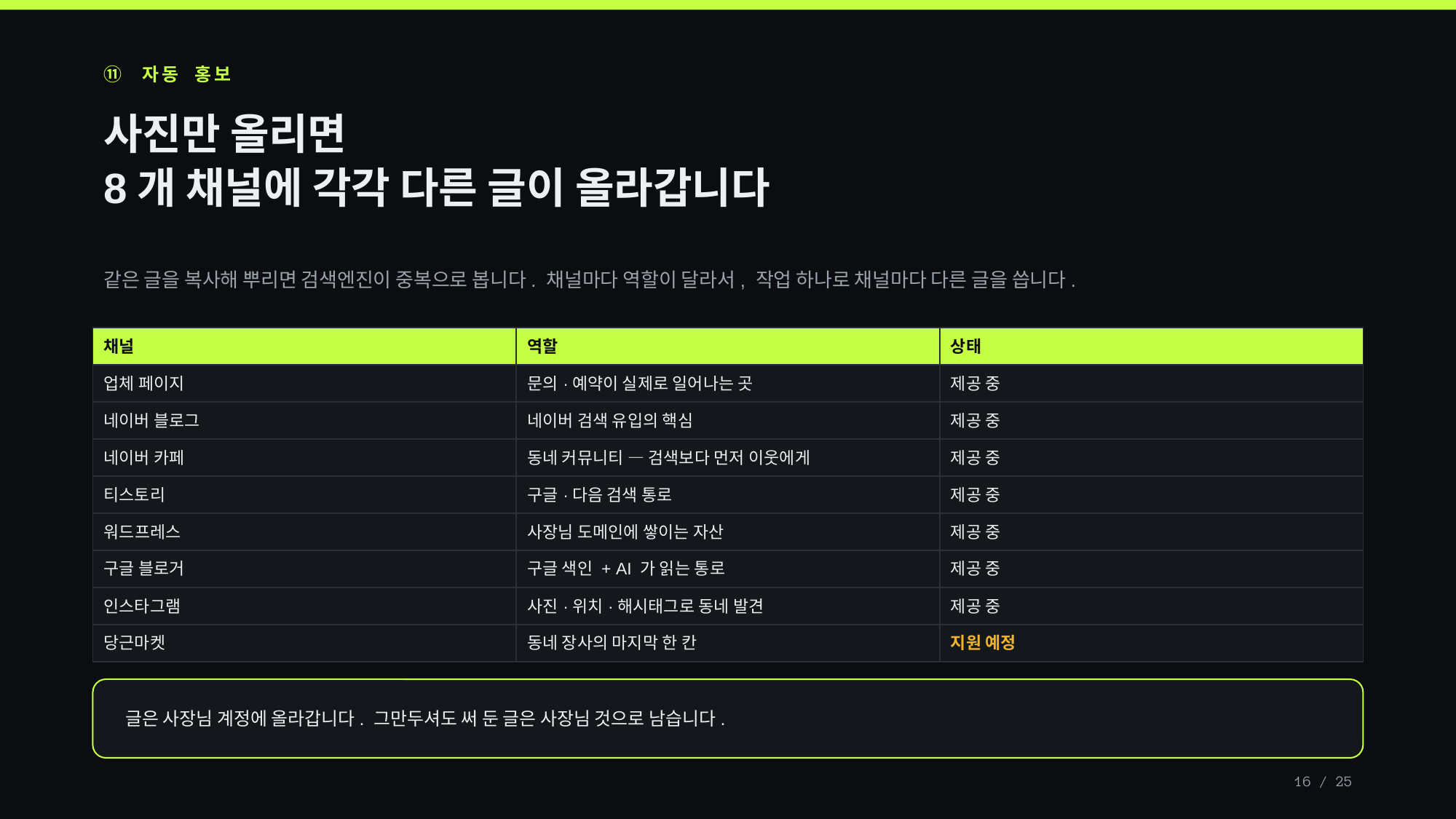

⑪ 자동 홍보
사진만 올리면
8개 채널에 각각 다른 글이 올라갑니다
같은 글을 복사해 뿌리면 검색엔진이 중복으로 봅니다. 채널마다 역할이 달라서, 작업 하나로 채널마다 다른 글을 씁니다.
| 채널 | 역할 | 상태 |
| --- | --- | --- |
| 업체 페이지 | 문의·예약이 실제로 일어나는 곳 | 제공 중 |
| 네이버 블로그 | 네이버 검색 유입의 핵심 | 제공 중 |
| 네이버 카페 | 동네 커뮤니티 — 검색보다 먼저 이웃에게 | 제공 중 |
| 티스토리 | 구글·다음 검색 통로 | 제공 중 |
| 워드프레스 | 사장님 도메인에 쌓이는 자산 | 제공 중 |
| 구글 블로거 | 구글 색인 + AI 가 읽는 통로 | 제공 중 |
| 인스타그램 | 사진·위치·해시태그로 동네 발견 | 제공 중 |
| 당근마켓 | 동네 장사의 마지막 한 칸 | 지원 예정 |

글은 사장님 계정에 올라갑니다. 그만두셔도 써 둔 글은 사장님 것으로 남습니다.
16 / 25